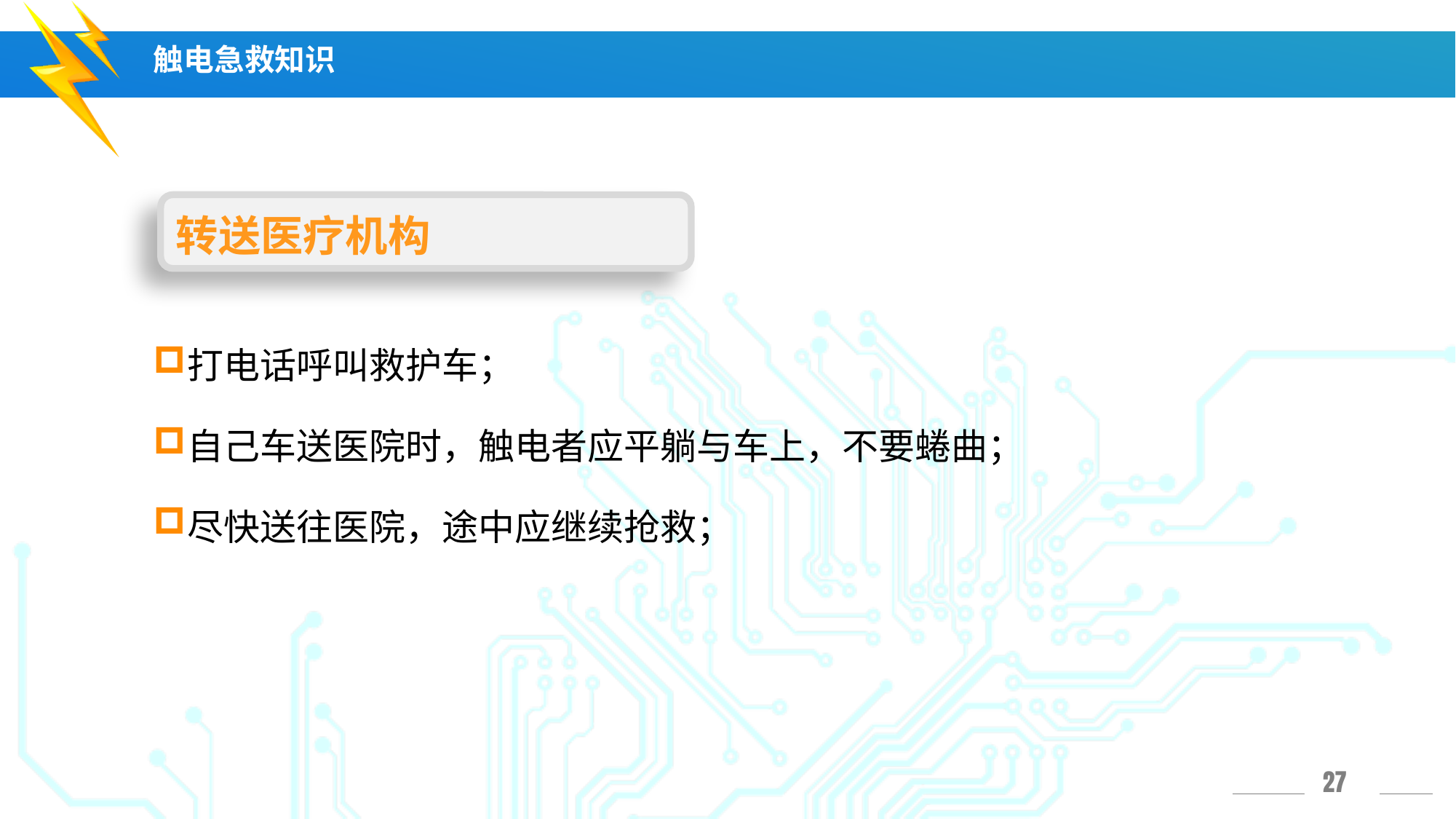

触电急救知识

转送医疗机构
打电话呼叫救护车；
自己车送医院时，触电者应平躺与车上，不要蜷曲；
尽快送往医院，途中应继续抢救；
27